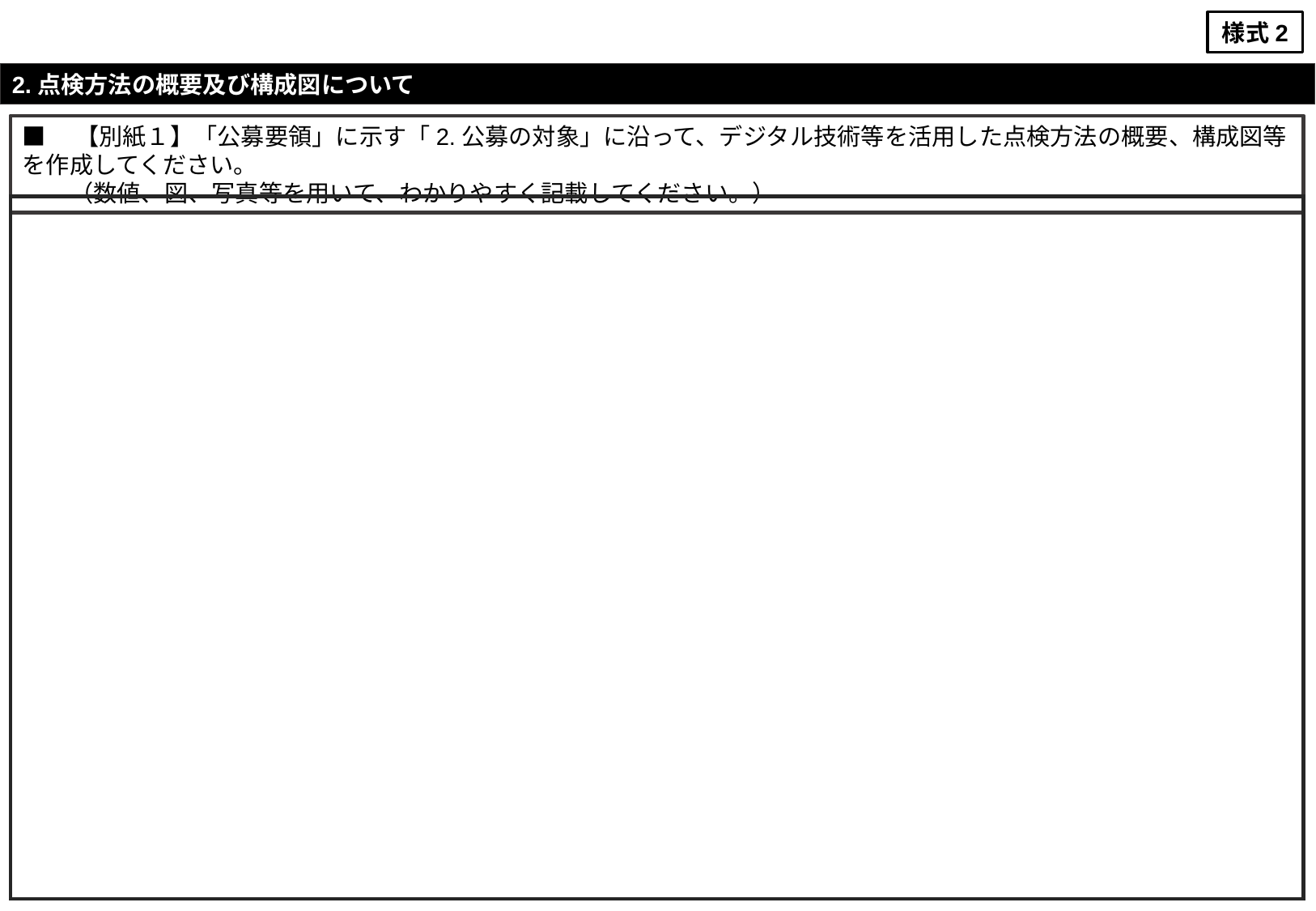

様式2
2.点検方法の概要及び構成図について
■　【別紙１】「公募要領」に示す「2.公募の対象」に沿って、デジタル技術等を活用した点検方法の概要、構成図等を作成してください。
　　（数値、図、写真等を用いて、わかりやすく記載してください。）